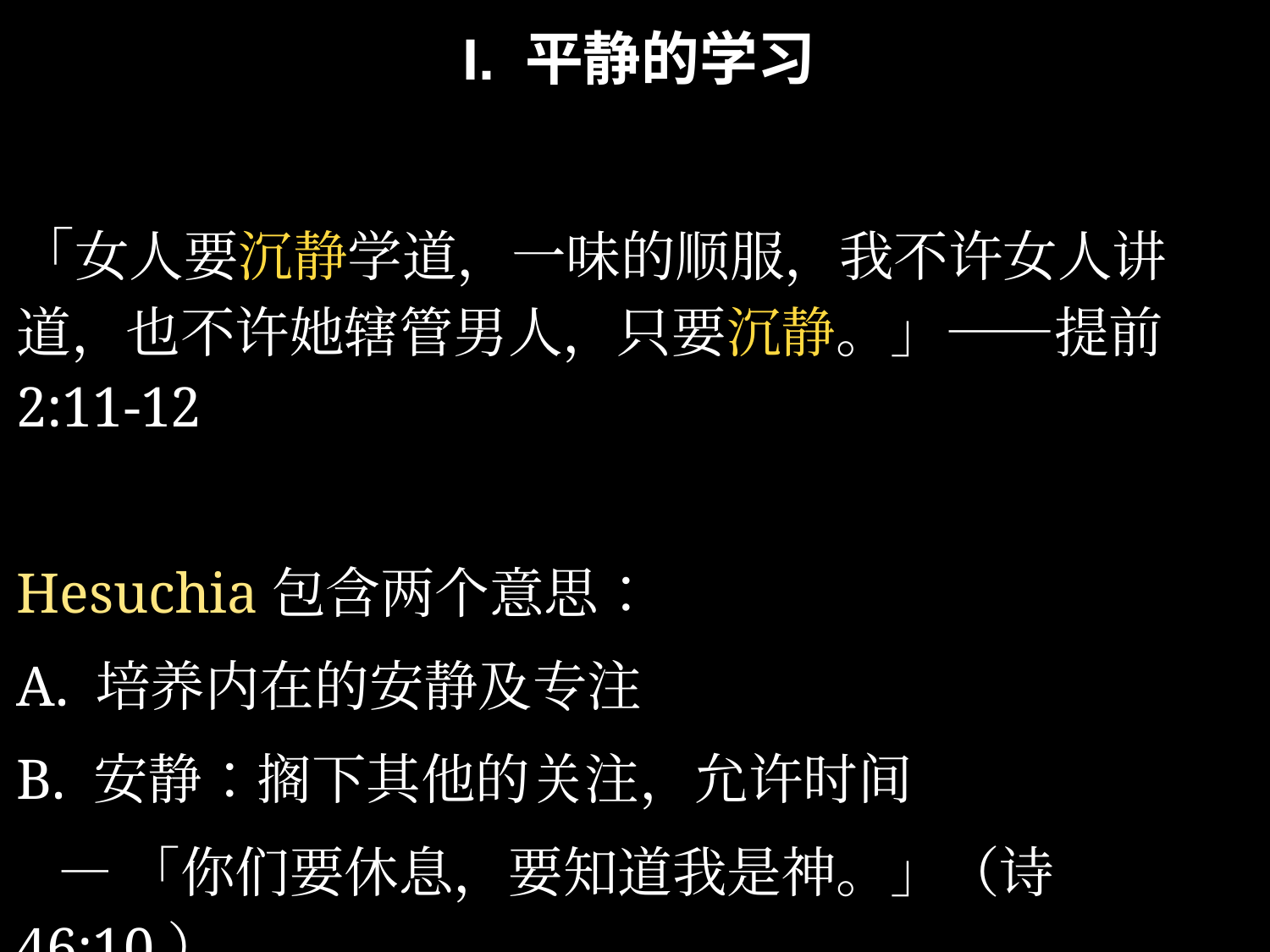

I. 平静的学习

「女人要沉静学道，一味的顺服，我不许女人讲道，也不许她辖管男人，只要沉静。」——提前2:11-12

Hesuchia包含两个意思：
A. 培养内在的安静及专注
B. 安静：搁下其他的关注，允许时间
   —「你们要休息，要知道我是神。」（诗46:10）
155